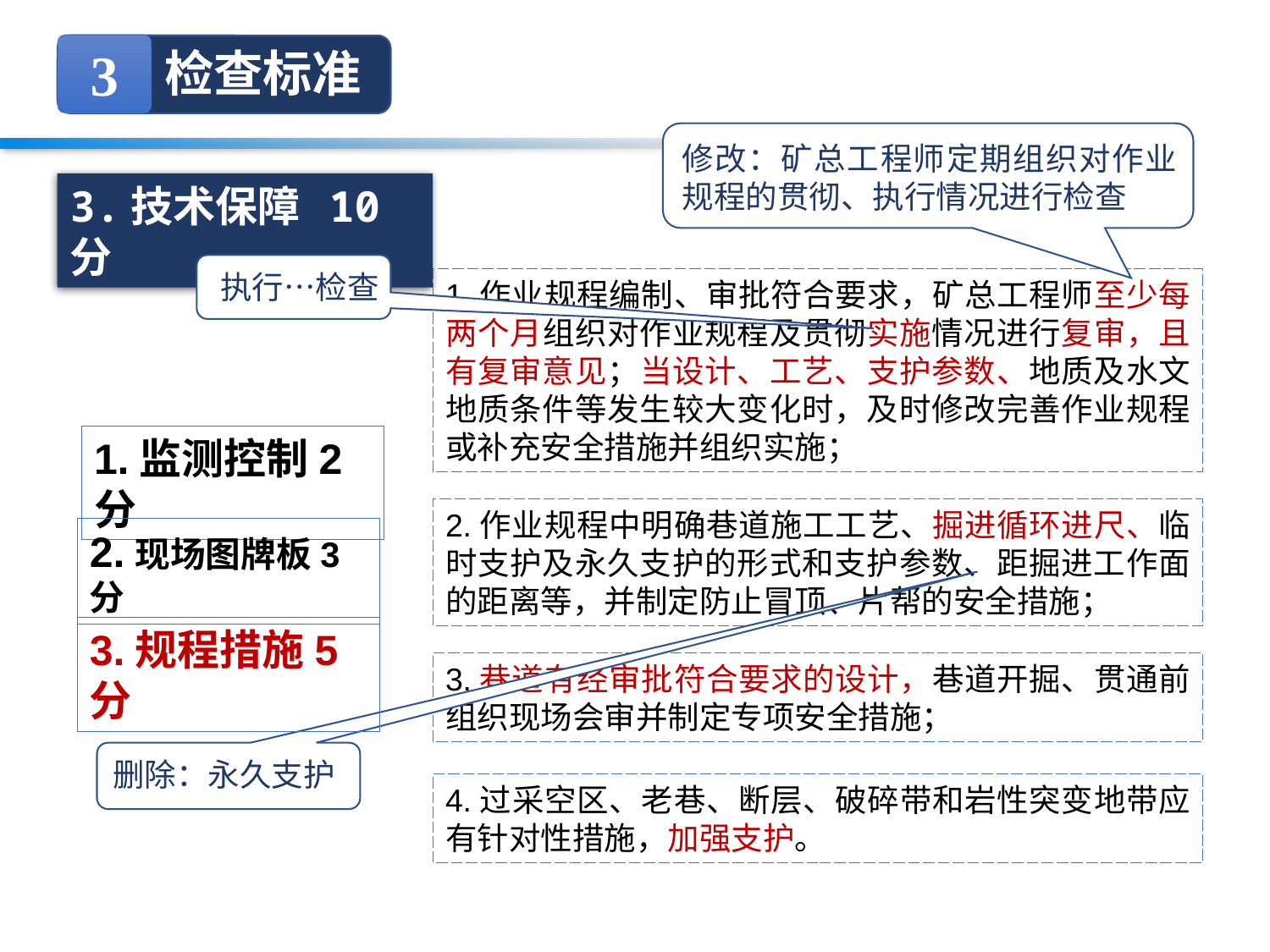

3

检查标准

修改：矿总工程师定期组织对作业规程的贯彻、执行情况进行检查

3.技术保障  10分

执行…检查
1.作业规程编制、审批符合要求，矿总工程师至少每两个月组织对作业规程及贯彻实施情况进行复审，且有复审意见；当设计、工艺、支护参数、地质及水文地质条件等发生较大变化时，及时修改完善作业规程或补充安全措施并组织实施；
1.监测控制2分
2.作业规程中明确巷道施工工艺、掘进循环进尺、临时支护及永久支护的形式和支护参数、距掘进工作面的距离等，并制定防止冒顶、片帮的安全措施；
2.现场图牌板3分
3.规程措施5分
3.巷道有经审批符合要求的设计，巷道开掘、贯通前组织现场会审并制定专项安全措施；

删除：永久支护
4.过采空区、老巷、断层、破碎带和岩性突变地带应有针对性措施，加强支护。